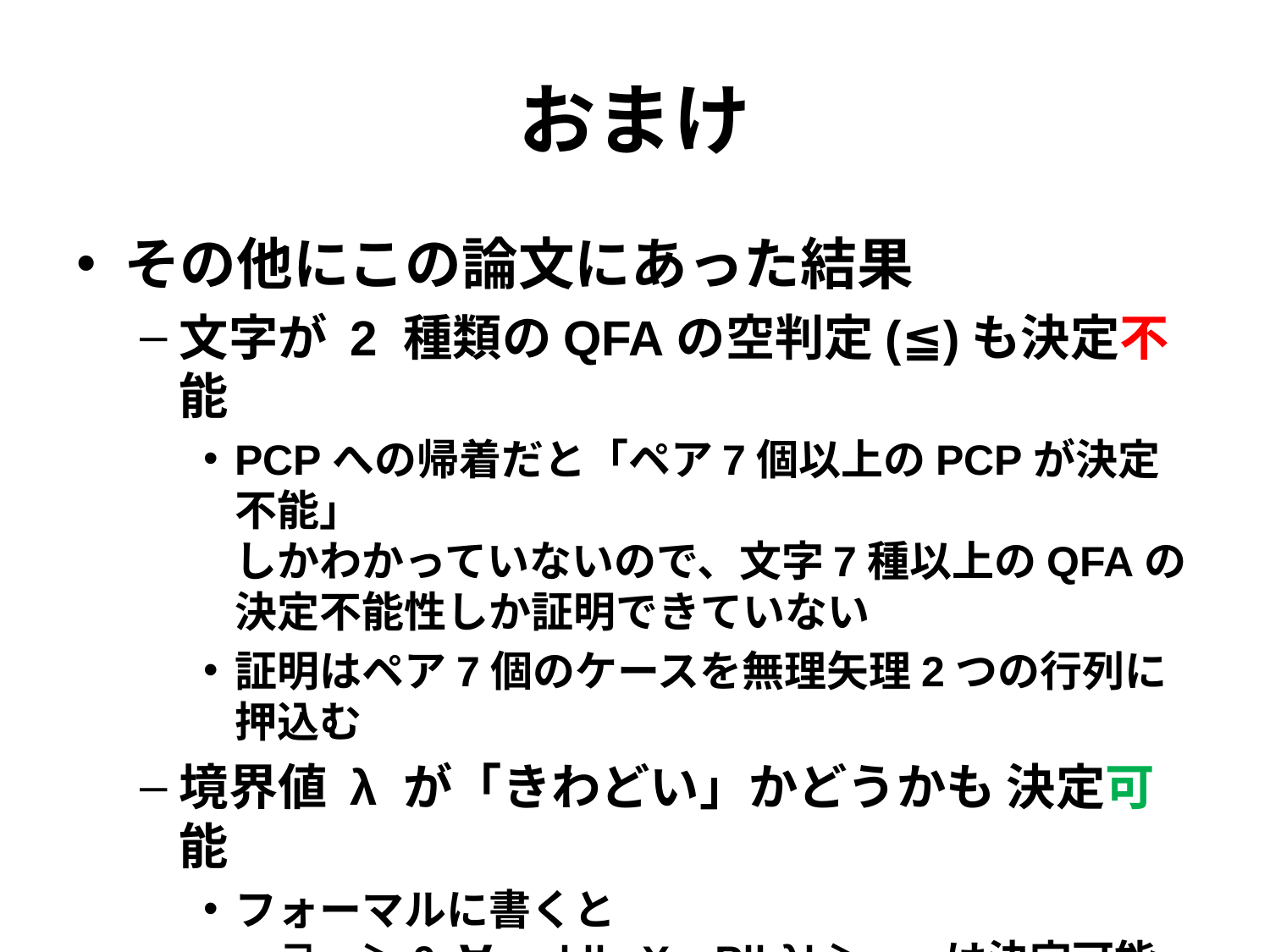

# おまけ
その他にこの論文にあった結果
文字が 2 種類のQFAの空判定(≦)も決定不能
PCPへの帰着だと「ペア7個以上のPCPが決定不能」
しかわかっていないので、文字7種以上のQFAの決定不能性しか証明できていない
証明はペア7個のケースを無理矢理2つの行列に押込む
境界値 λ が「きわどい」かどうかも 決定可能
フォーマルに書くと
　∃ε＞0. ∀w.  | ||s Xw P||-λ|＞ε   は決定可能